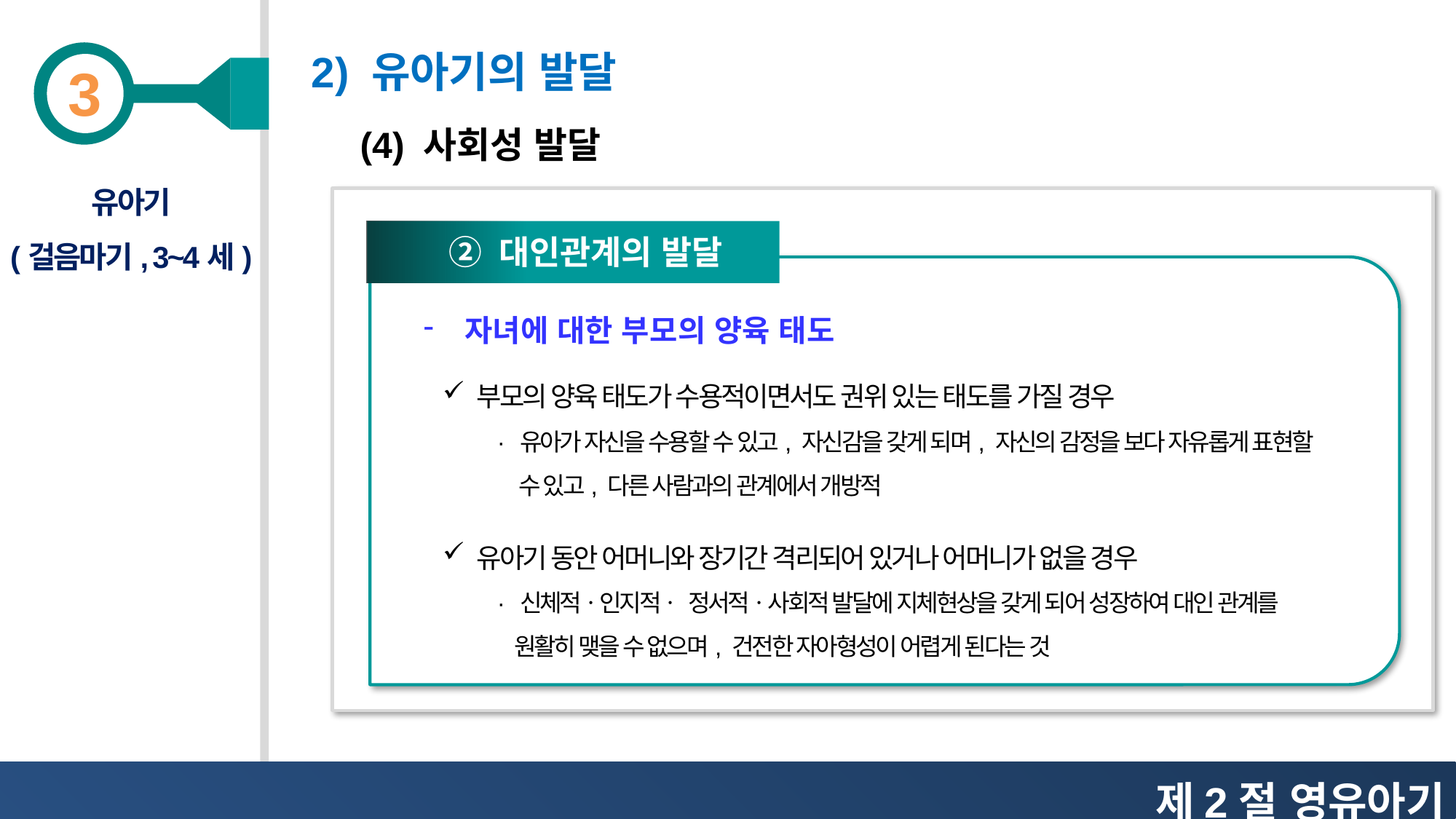

2) 유아기의 발달
(4) 사회성 발달
유아기
(걸음마기, 3~4세)

② 대인관계의 발달
자녀에 대한 부모의 양육 태도
부모의 양육 태도가 수용적이면서도 권위 있는 태도를 가질 경우
·  유아가 자신을 수용할 수 있고, 자신감을 갖게 되며, 자신의 감정을 보다 자유롭게 표현할
   수 있고, 다른 사람과의 관계에서 개방적

유아기 동안 어머니와 장기간 격리되어 있거나 어머니가 없을 경우
·  신체적ㆍ인지적ㆍ  정서적ㆍ사회적 발달에 지체현상을 갖게 되어 성장하여 대인 관계를
  원활히 맺을 수 없으며, 건전한 자아형성이 어렵게 된다는 것
제2절 영유아기